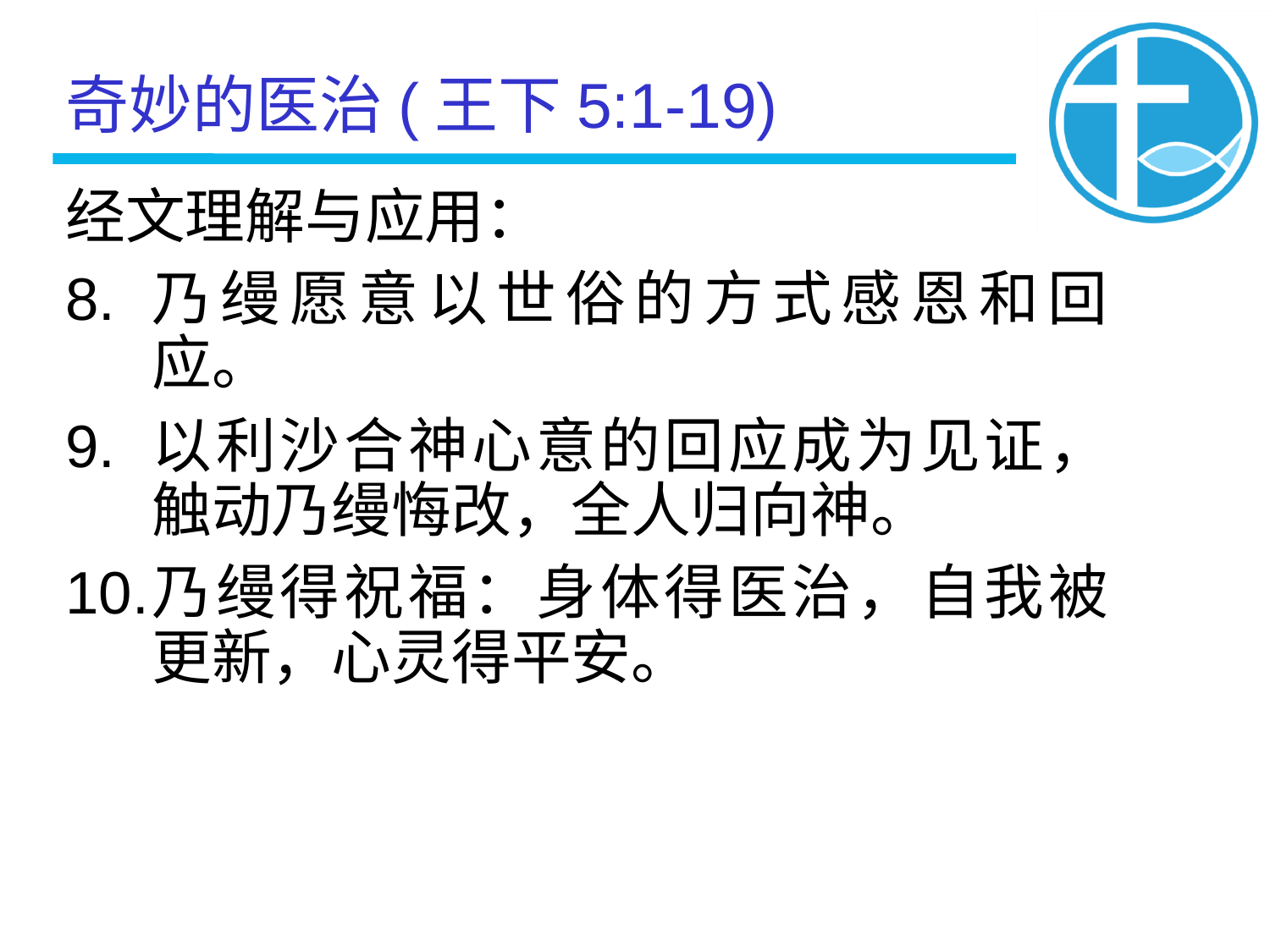

奇妙的医治(王下5:1-19)
经文理解与应用：
乃缦愿意以世俗的方式感恩和回应。
以利沙合神心意的回应成为见证，触动乃缦悔改，全人归向神。
乃缦得祝福：身体得医治，自我被更新，心灵得平安。